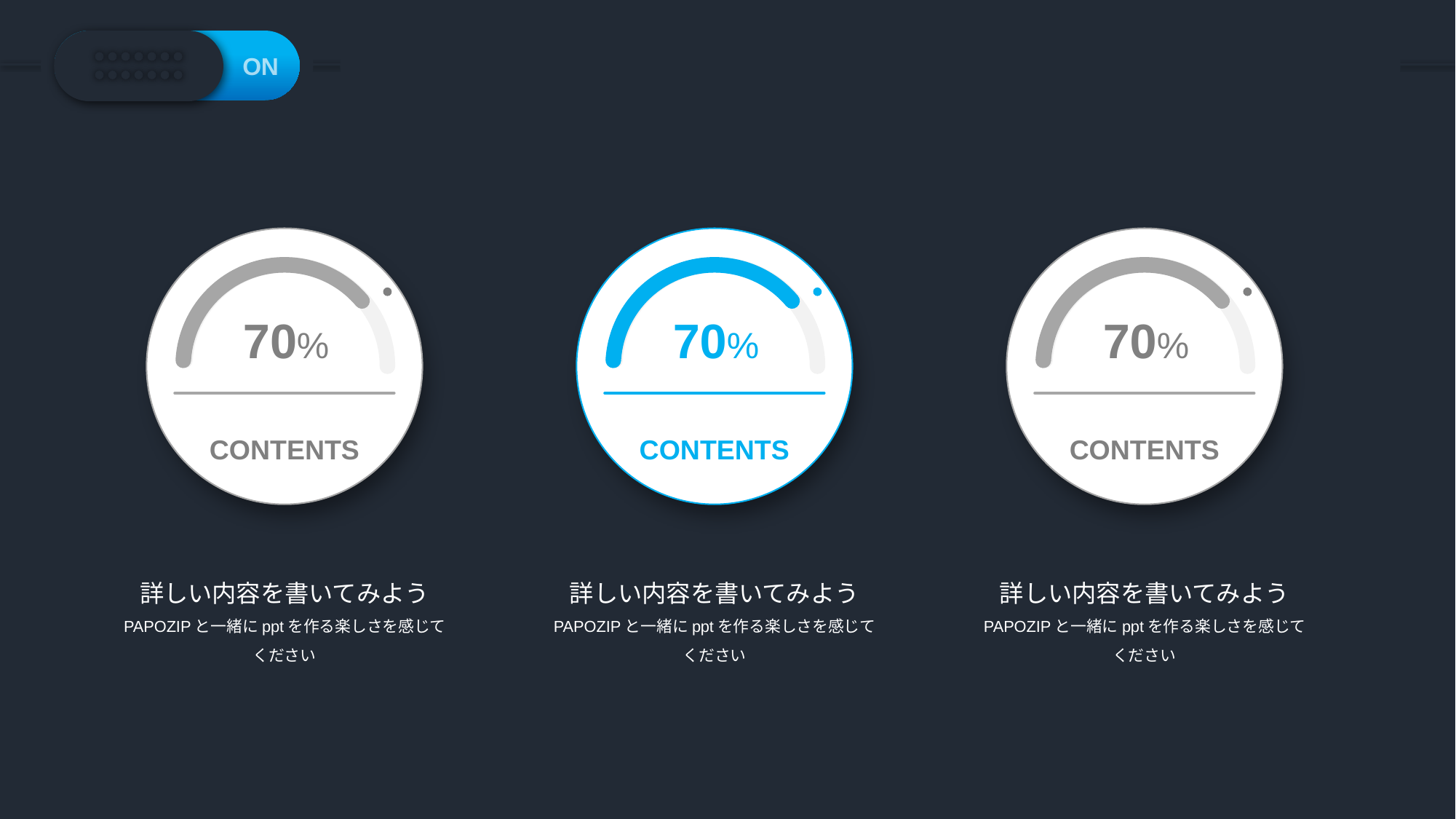

ON
PPT PRESENTATION Enjoy your stylish business and campus life with BIZCAM
OFF

70%
70%
70%
CONTENTS

詳しい内容を書いてみよう
PAPOZIPと一緒にpptを作る楽しさを感じてください
CONTENTS

詳しい内容を書いてみよう
PAPOZIPと一緒にpptを作る楽しさを感じてください
CONTENTS

詳しい内容を書いてみよう
PAPOZIPと一緒にpptを作る楽しさを感じてください